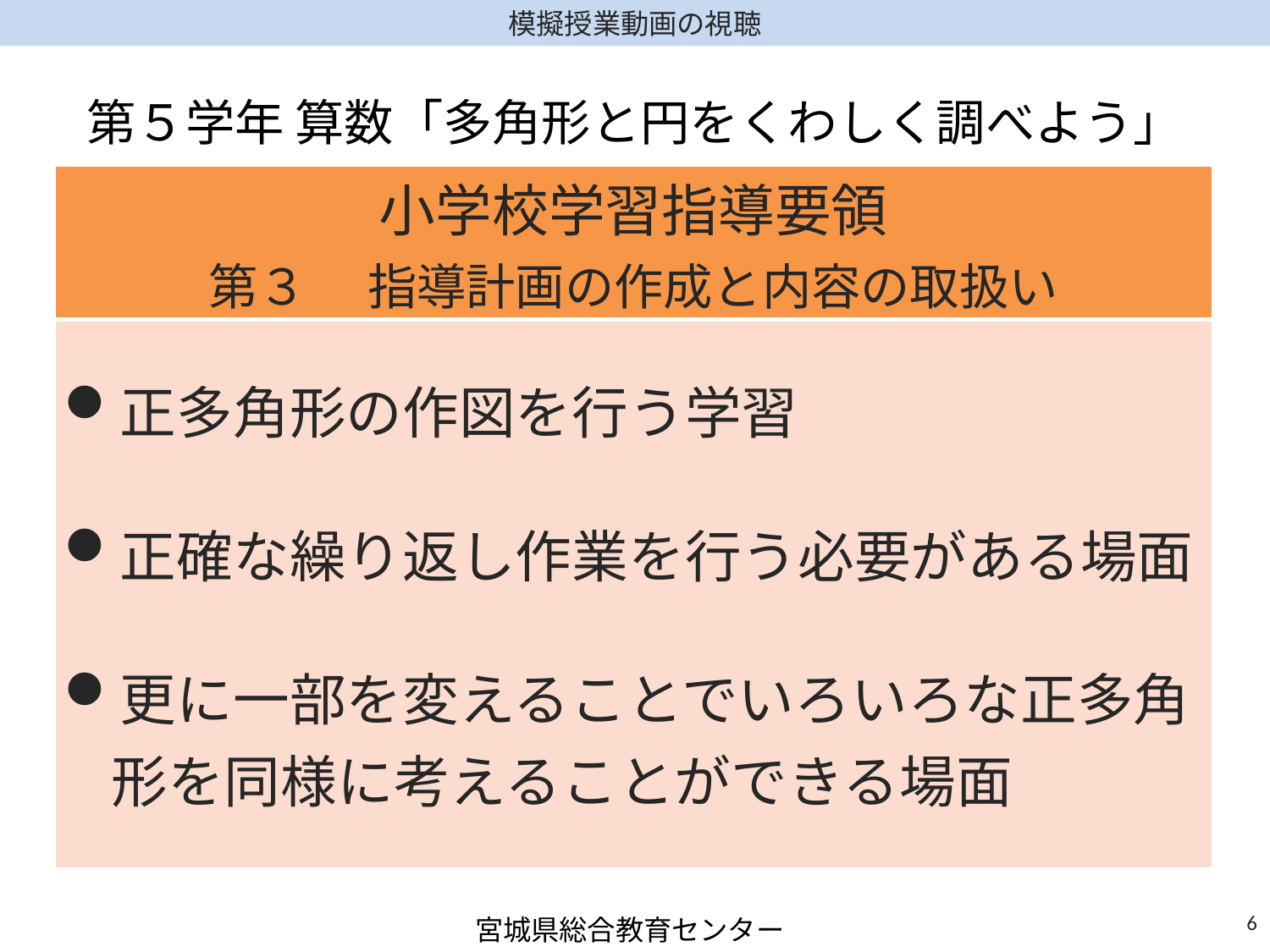

第５学年 算数「多角形と円をくわしく調べよう」
| 小学校学習指導要領 第３ 　指導計画の作成と内容の取扱い |
| --- |
| 正多角形の作図を行う学習 正確な繰り返し作業を行う必要がある場面 更に一部を変えることでいろいろな正多角形を同様に考えることができる場面 |

6